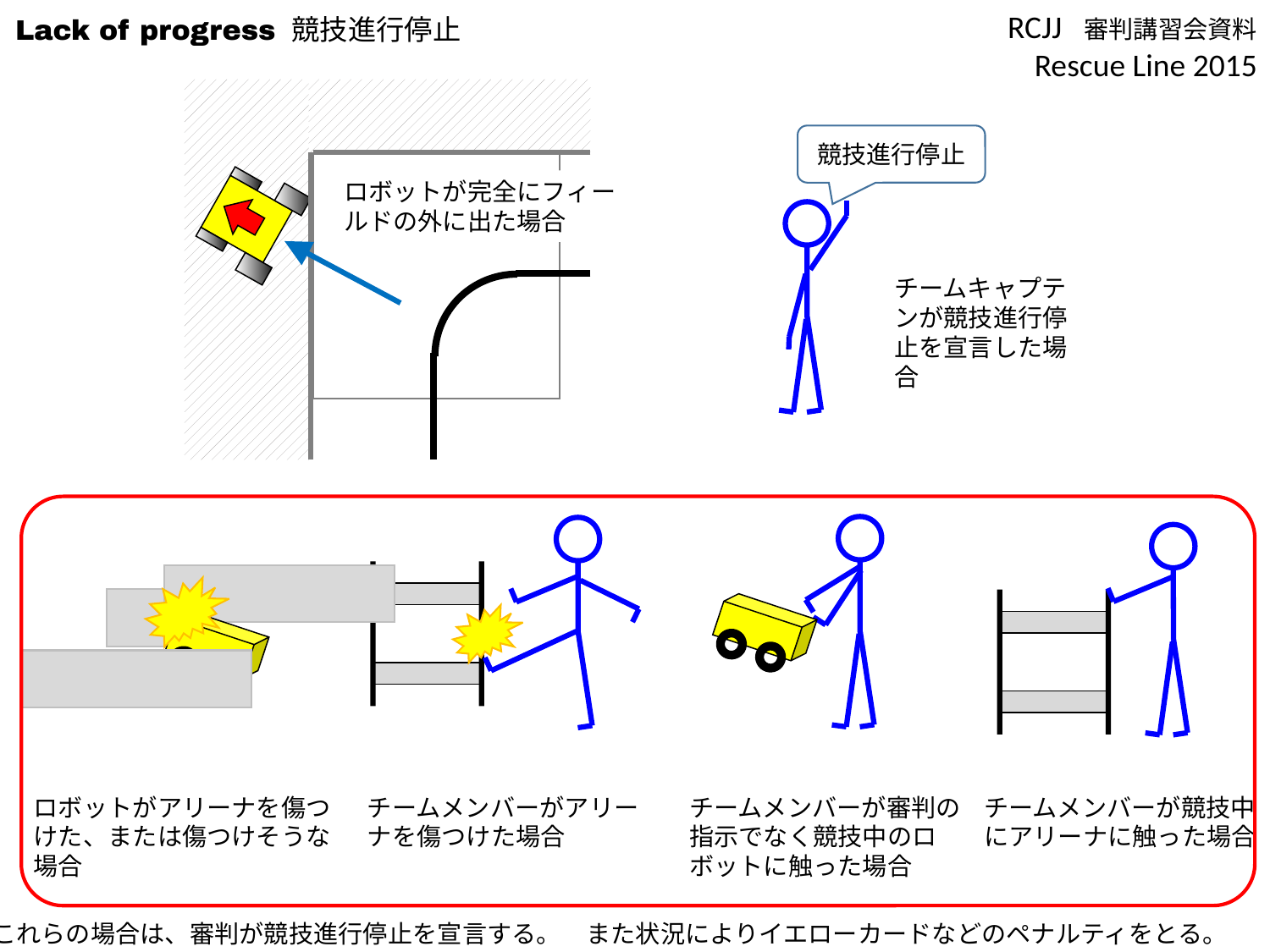

Lack of progress 競技進行停止

競技進行停止

ロボットが完全にフィールドの外に出た場合

チームキャプテンが競技進行停止を宣言した場合

ロボットがアリーナを傷つけた、または傷つけそうな場合
チームメンバーがアリーナを傷つけた場合
チームメンバーが審判の指示でなく競技中のロボットに触った場合
チームメンバーが競技中にアリーナに触った場合
これらの場合は、審判が競技進行停止を宣言する。　また状況によりイエローカードなどのペナルティをとる。